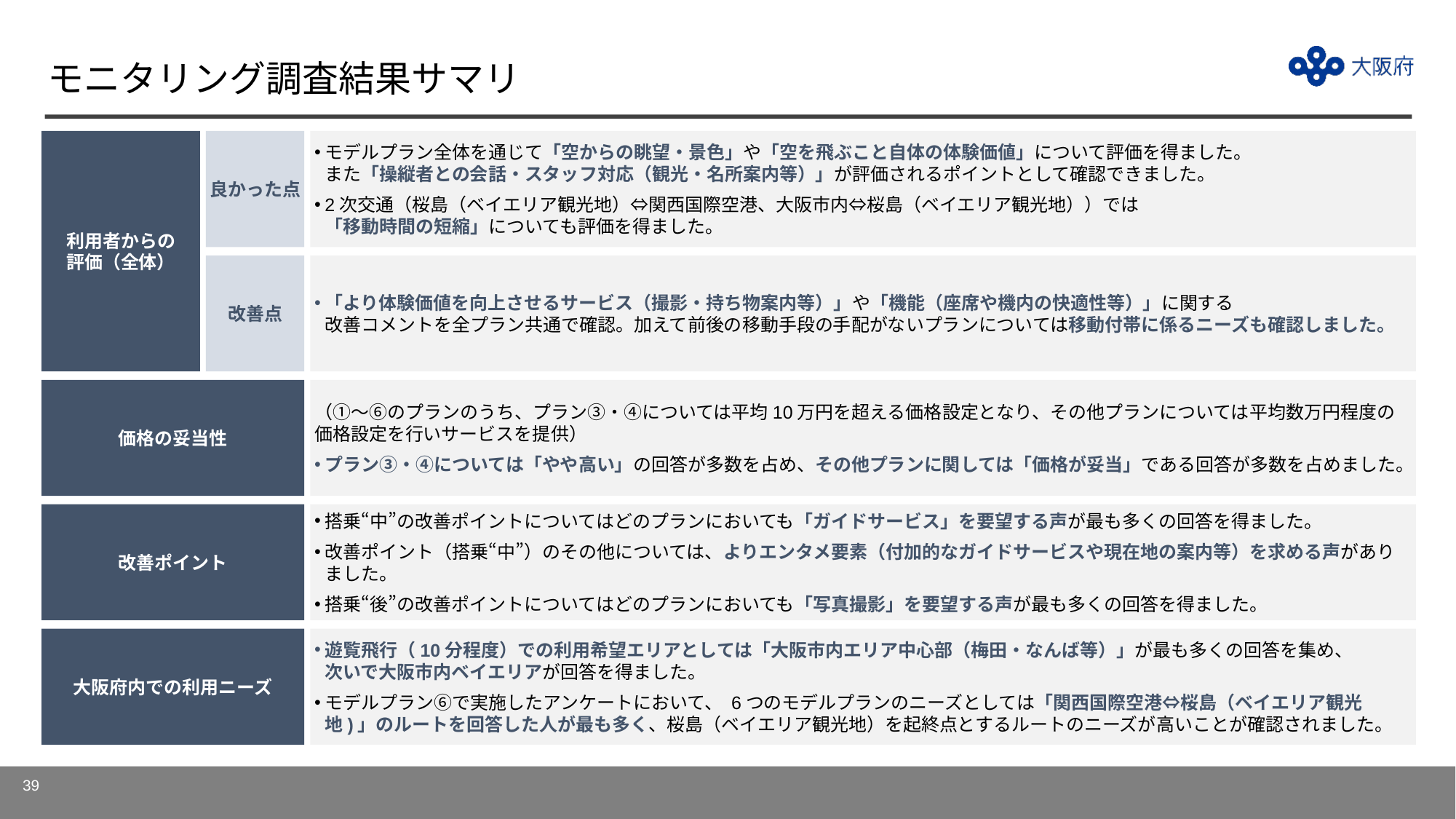

# モニタリング調査結果サマリ
利用者からの
評価（全体）
良かった点
モデルプラン全体を通じて「空からの眺望・景色」や「空を飛ぶこと自体の体験価値」について評価を得ました。
また「操縦者との会話・スタッフ対応（観光・名所案内等）」が評価されるポイントとして確認できました。
2次交通（桜島（ベイエリア観光地）⇔関西国際空港、大阪市内⇔桜島（ベイエリア観光地））では
「移動時間の短縮」についても評価を得ました。
改善点
「より体験価値を向上させるサービス（撮影・持ち物案内等）」や「機能（座席や機内の快適性等）」に関する
改善コメントを全プラン共通で確認。加えて前後の移動手段の手配がないプランについては移動付帯に係るニーズも確認しました。
価格の妥当性
（①～⑥のプランのうち、プラン③・④については平均10万円を超える価格設定となり、その他プランについては平均数万円程度の価格設定を行いサービスを提供）
プラン③・④については「やや高い」の回答が多数を占め、その他プランに関しては「価格が妥当」である回答が多数を占めました。
改善ポイント
搭乗“中”の改善ポイントについてはどのプランにおいても「ガイドサービス」を要望する声が最も多くの回答を得ました。
改善ポイント（搭乗“中”）のその他については、よりエンタメ要素（付加的なガイドサービスや現在地の案内等）を求める声がありました。
搭乗“後”の改善ポイントについてはどのプランにおいても「写真撮影」を要望する声が最も多くの回答を得ました。
大阪府内での利用ニーズ
遊覧飛行（10分程度）での利用希望エリアとしては「大阪市内エリア中心部（梅田・なんば等）」が最も多くの回答を集め、
次いで大阪市内ベイエリアが回答を得ました。
モデルプラン⑥で実施したアンケートにおいて、 6つのモデルプランのニーズとしては「関西国際空港⇔桜島（ベイエリア観光地)」のルートを回答した人が最も多く、桜島（ベイエリア観光地）を起終点とするルートのニーズが高いことが確認されました。